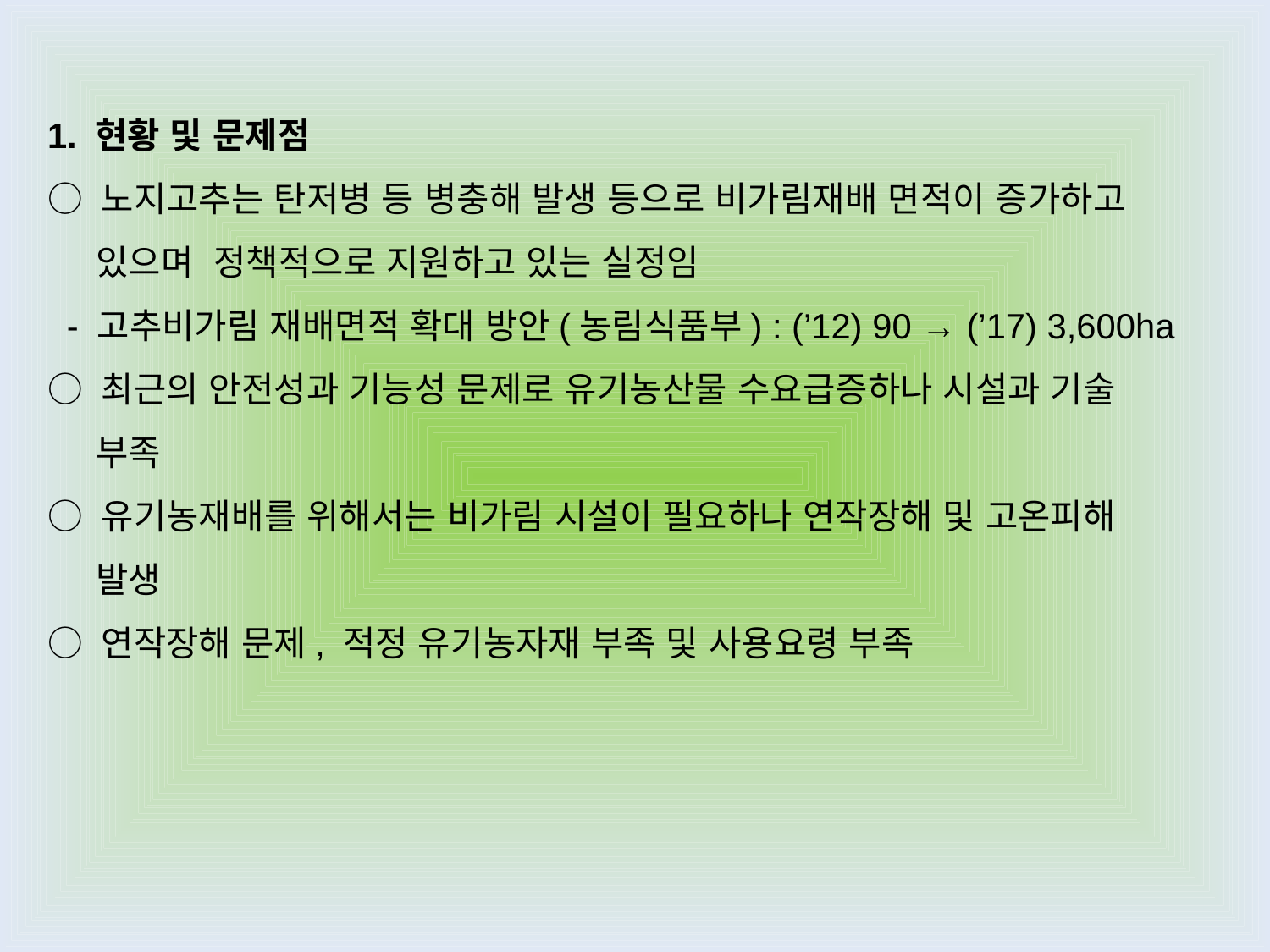

1. 현황 및 문제점
○ 노지고추는 탄저병 등 병충해 발생 등으로 비가림재배 면적이 증가하고
    있으며  정책적으로 지원하고 있는 실정임
  - 고추비가림 재배면적 확대 방안(농림식품부) : (’12) 90 → (’17) 3,600ha
○ 최근의 안전성과 기능성 문제로 유기농산물 수요급증하나 시설과 기술
    부족
○ 유기농재배를 위해서는 비가림 시설이 필요하나 연작장해 및 고온피해
    발생
○ 연작장해 문제, 적정 유기농자재 부족 및 사용요령 부족